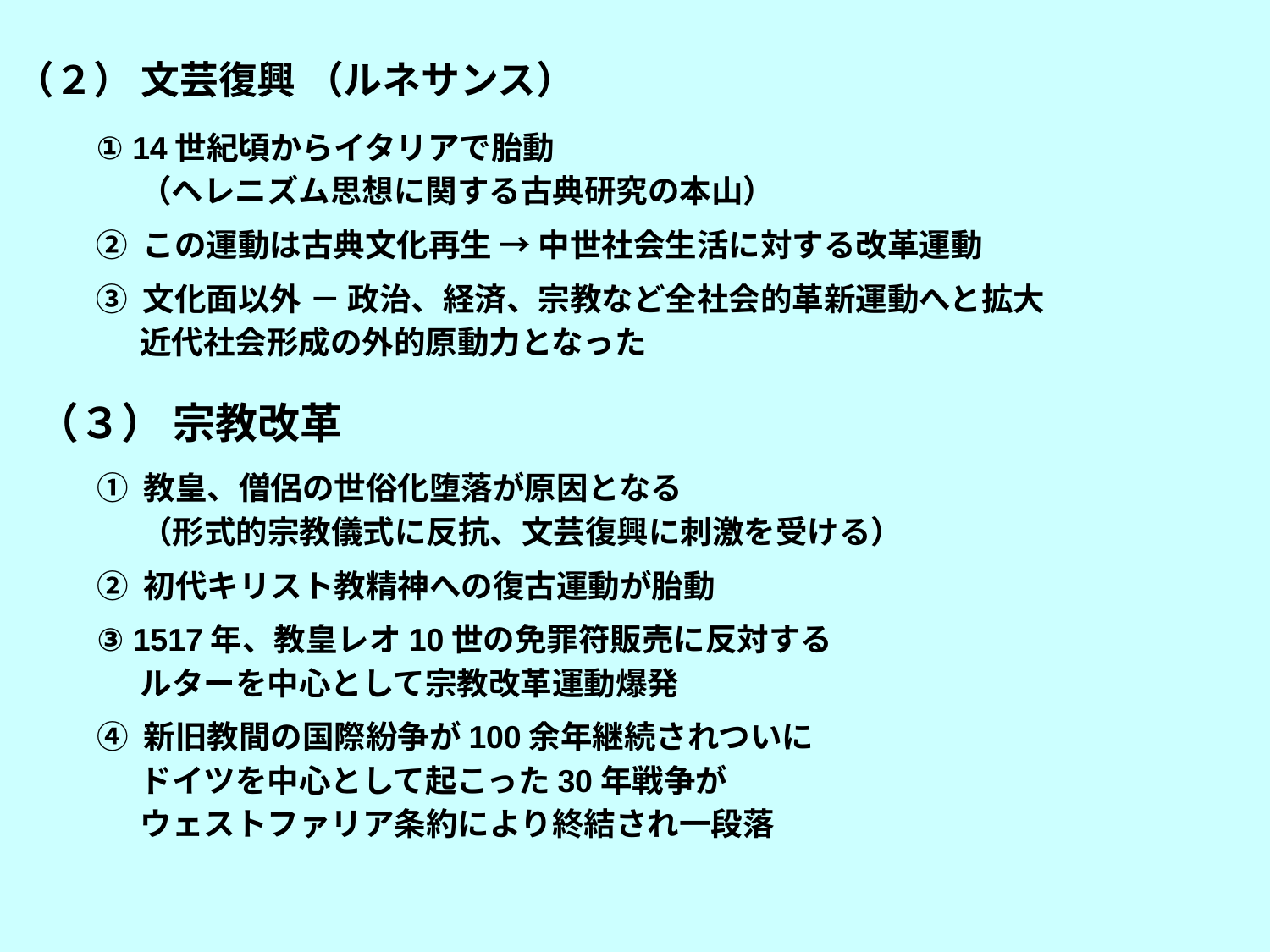

（２） 文芸復興 （ルネサンス）
① 14世紀頃からイタリアで胎動
     （ヘレニズム思想に関する古典研究の本山）
② この運動は古典文化再生 → 中世社会生活に対する改革運動
③ 文化面以外 － 政治、経済、宗教など全社会的革新運動へと拡大
    近代社会形成の外的原動力となった
（３） 宗教改革
① 教皇、僧侶の世俗化堕落が原因となる
     （形式的宗教儀式に反抗、文芸復興に刺激を受ける）
② 初代キリスト教精神への復古運動が胎動
③ 1517年、教皇レオ10世の免罪符販売に反対する
    ルターを中心として宗教改革運動爆発
④ 新旧教間の国際紛争が100余年継続されついに
    ドイツを中心として起こった30年戦争が
    ウェストファリア条約により終結され一段落